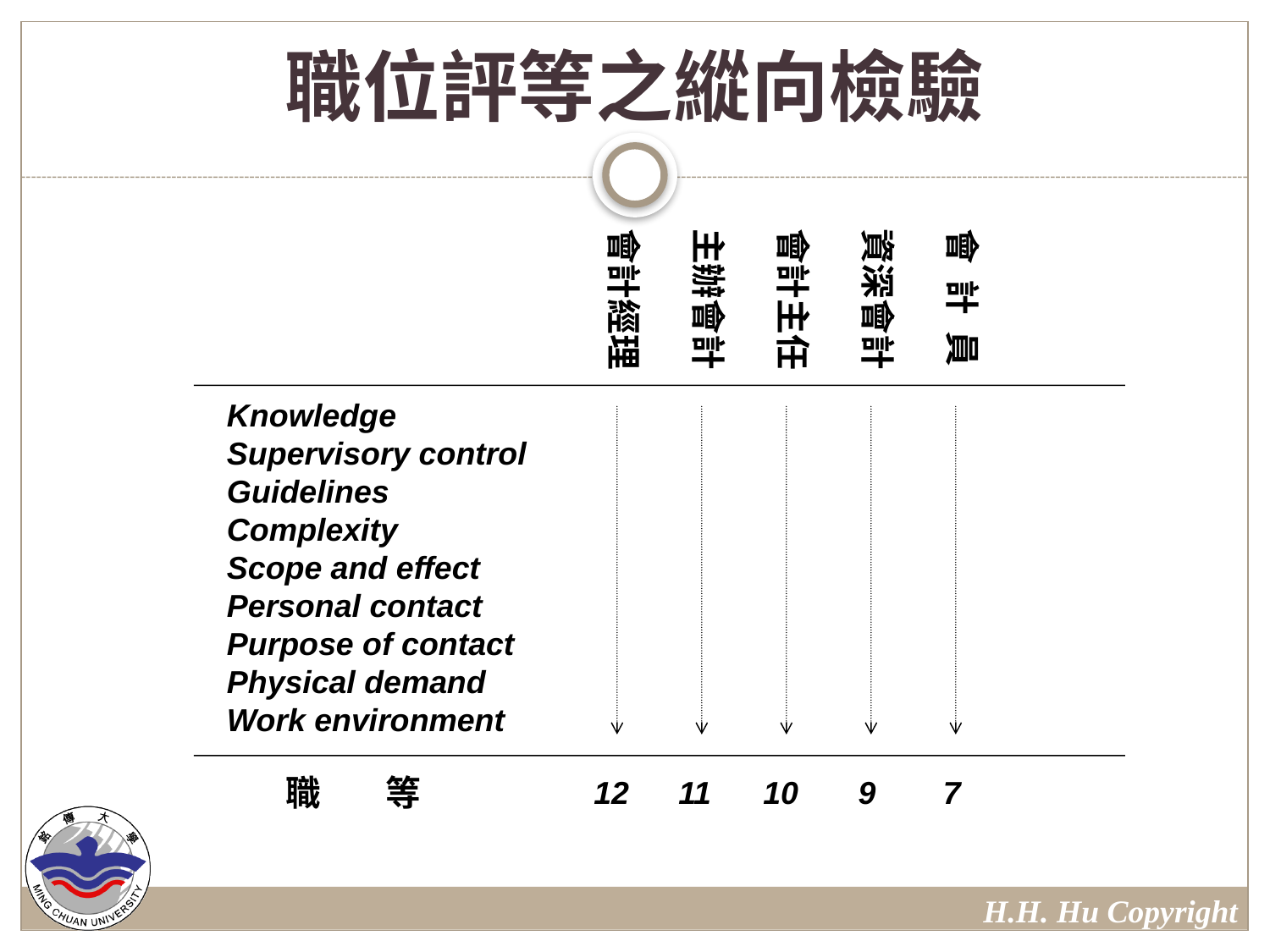

# 職位評等之縱向檢驗
會  計  員

資深會計

會計主任

主辦會計

會計經理

Knowledge
Supervisory control
Guidelines
Complexity
Scope and effect
Personal contact
Purpose of contact
Physical demand
Work environment

職        等
12
11
10
9
7